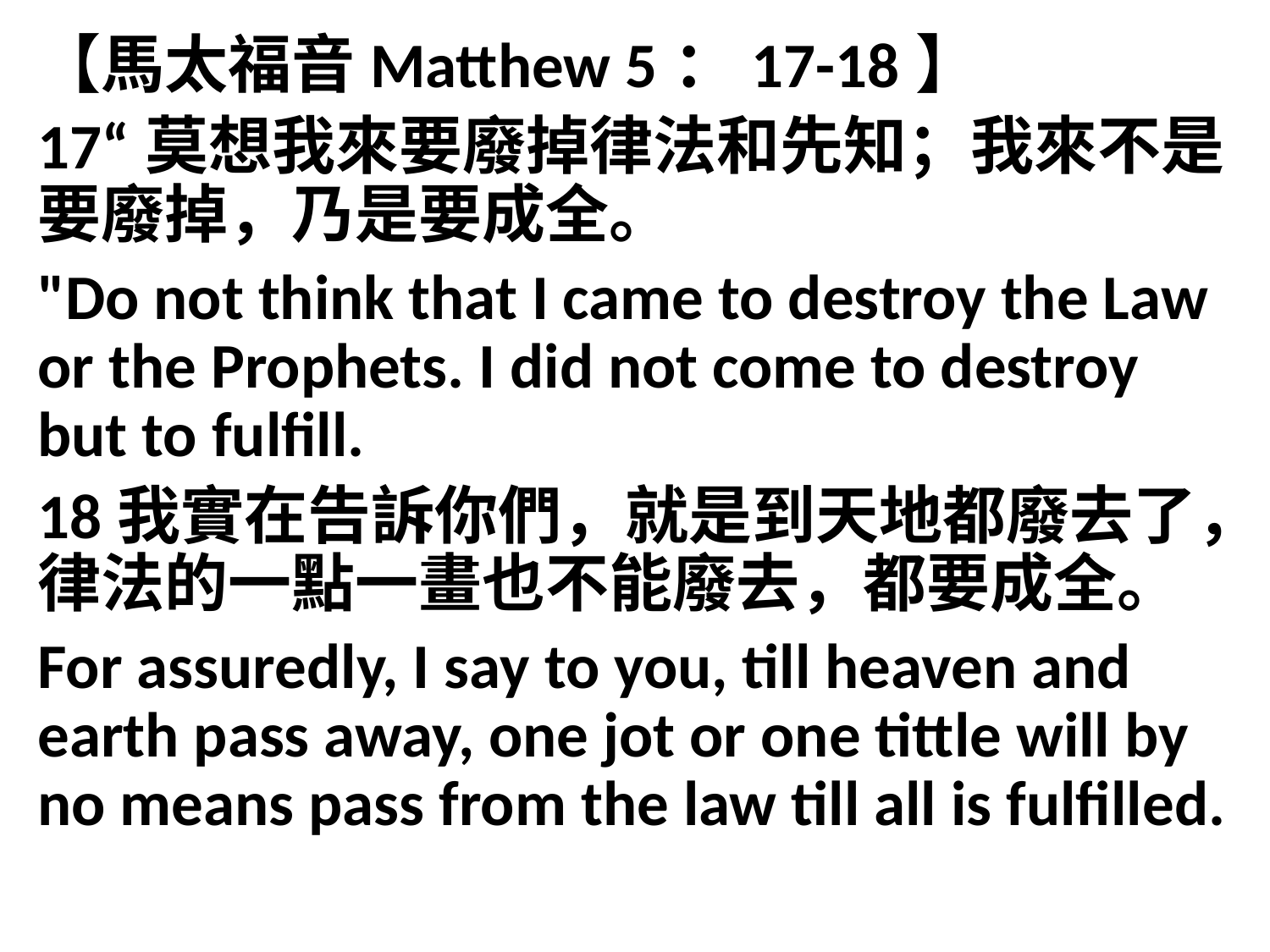

【馬太福音Matthew 5：17-18】
17“莫想我來要廢掉律法和先知；我來不是要廢掉，乃是要成全。
"Do not think that I came to destroy the Law or the Prophets. I did not come to destroy but to fulfill.
18我實在告訴你們，就是到天地都廢去了，律法的一點一畫也不能廢去，都要成全。
For assuredly, I say to you, till heaven and earth pass away, one jot or one tittle will by no means pass from the law till all is fulfilled.